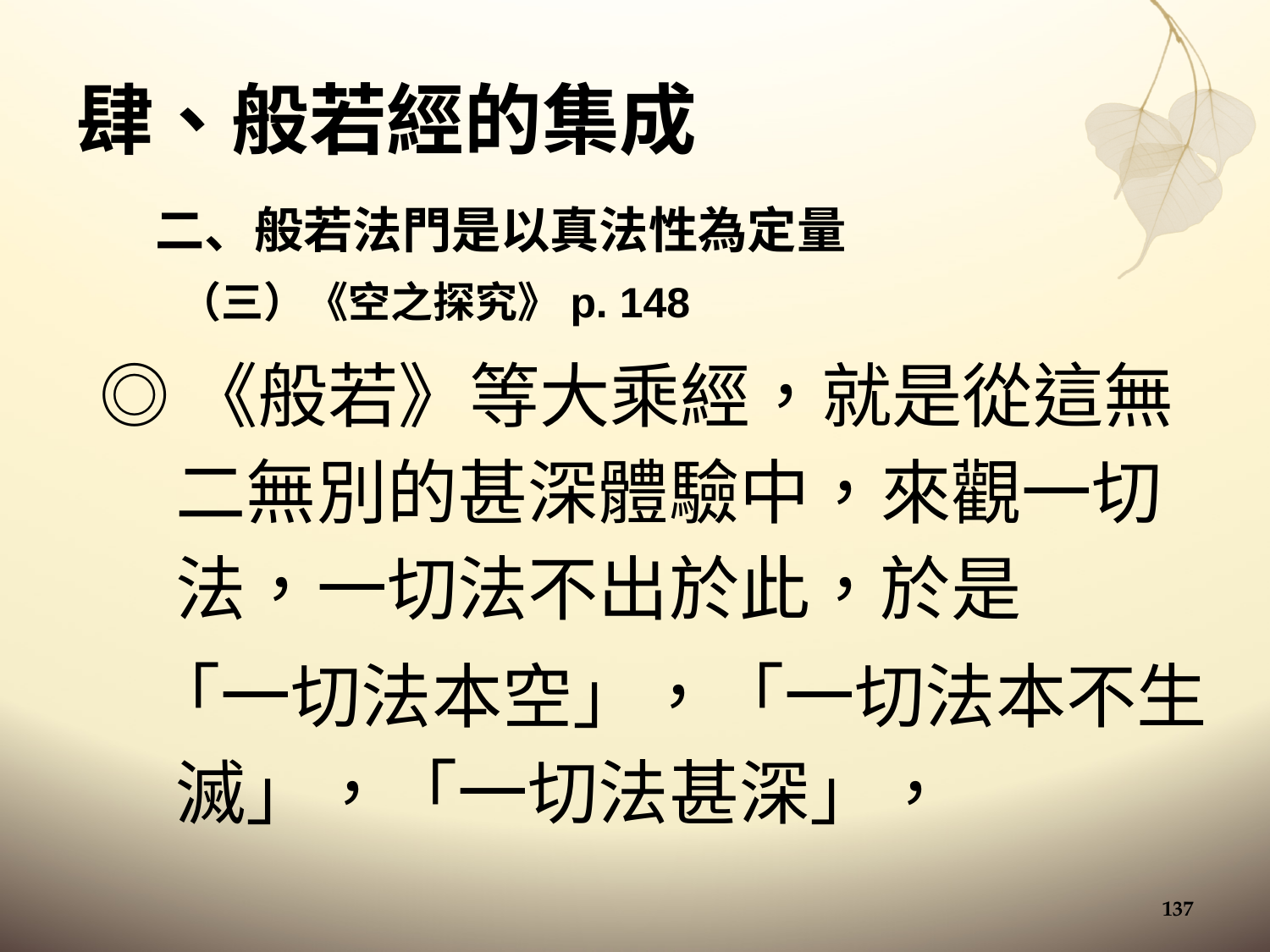

# 肆、般若經的集成
二、般若法門是以真法性為定量
（三）《空之探究》p. 148
◎《般若》等大乘經，就是從這無二無別的甚深體驗中，來觀一切法，一切法不出於此，於是
「一切法本空」，「一切法本不生滅」，「一切法甚深」，
137